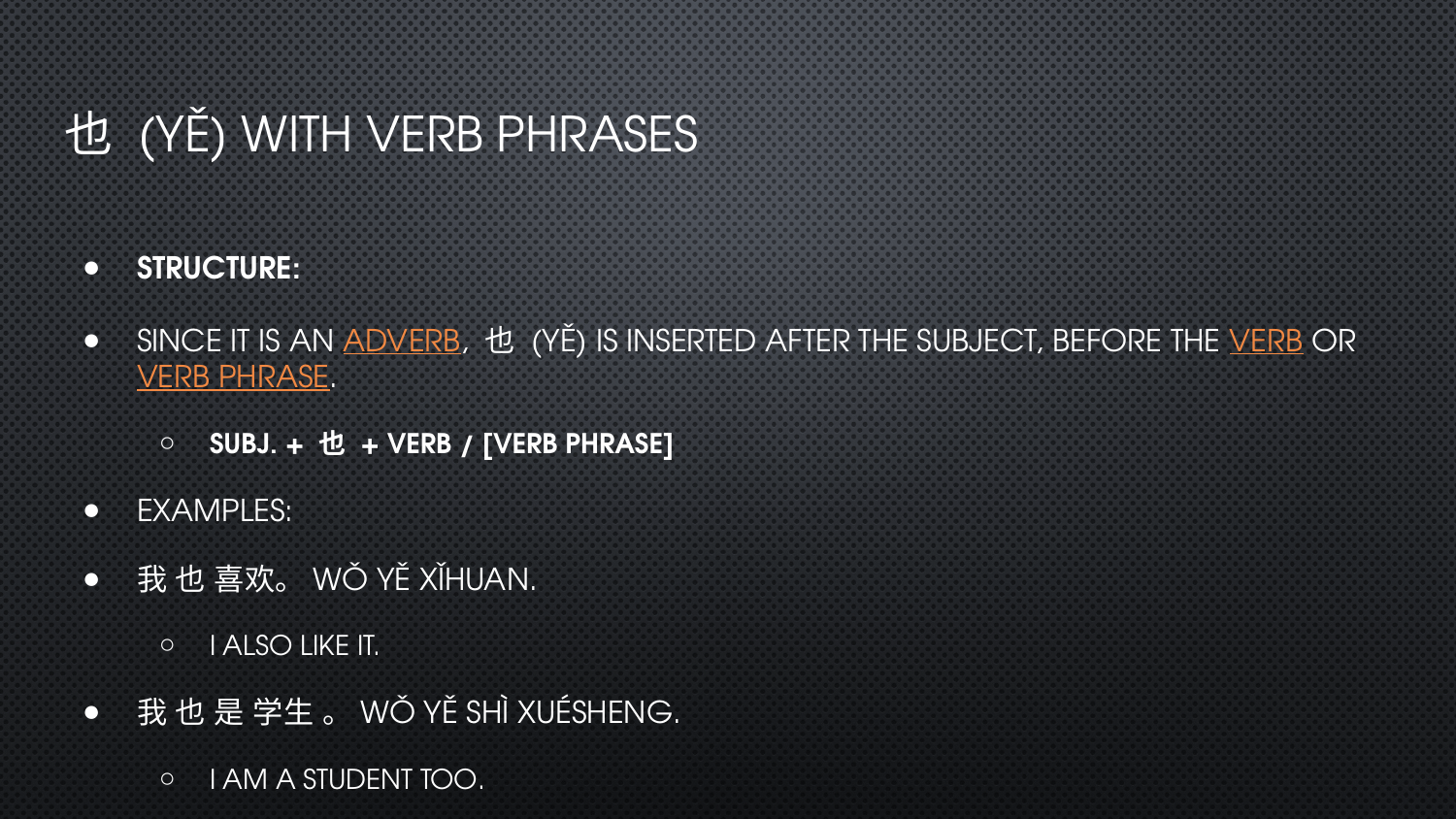

# 也 (yě) with Verb Phrases
Structure:

Since it is an adverb, 也 (yě) is inserted after the subject, before the verb or verb phrase.
Subj. + 也 + Verb / [Verb Phrase]
Examples:
我 也 喜欢。Wǒ yě xǐhuan.
I also like it.
我 也 是 学生 。Wǒ yě shì xuésheng.
I am a student too.